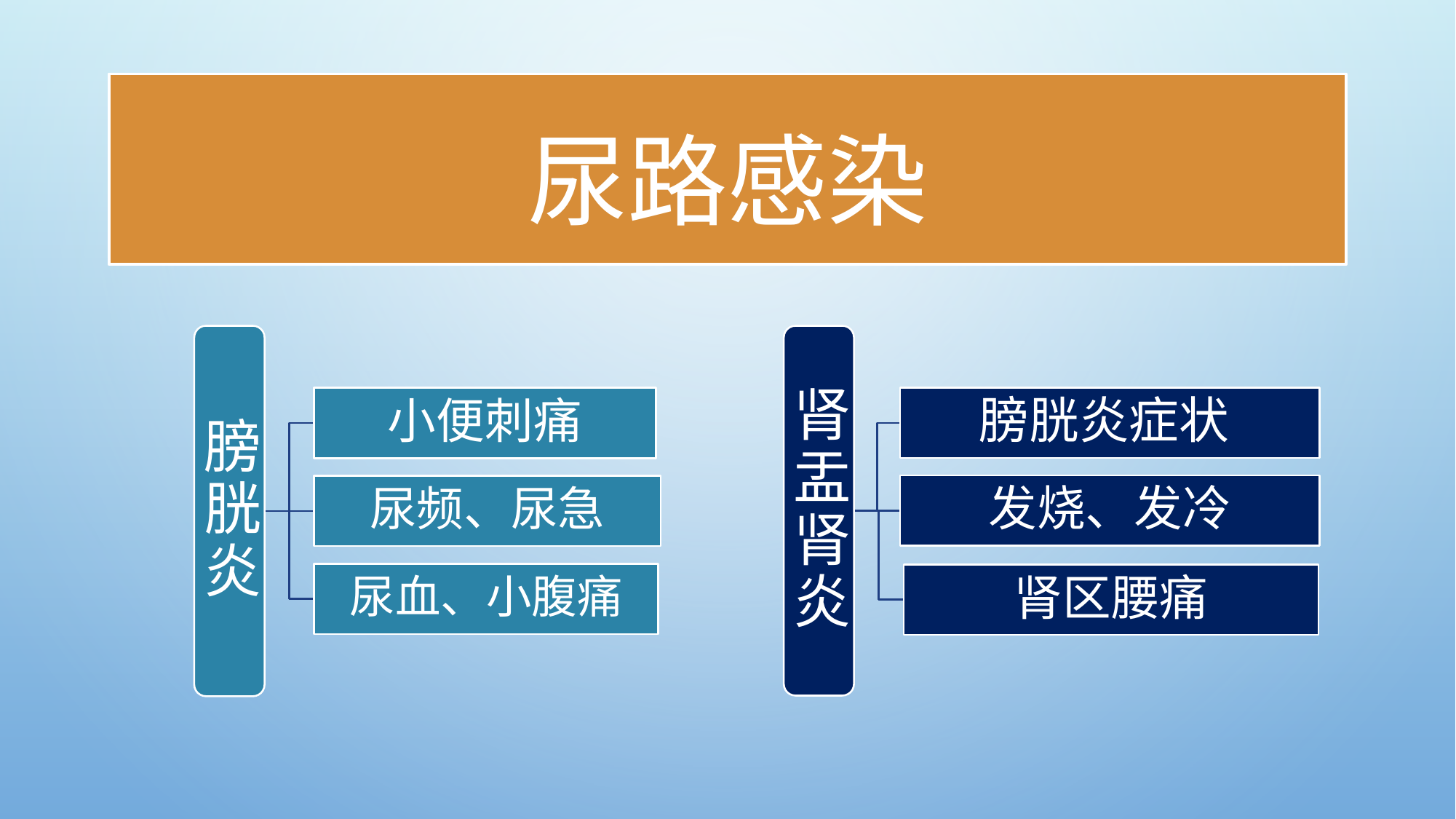

# 尿路感染

膀胱炎
小便刺痛
尿频、尿急
尿血、小腹痛

肾盂肾炎
膀胱炎症状
发烧、发冷
肾区腰痛